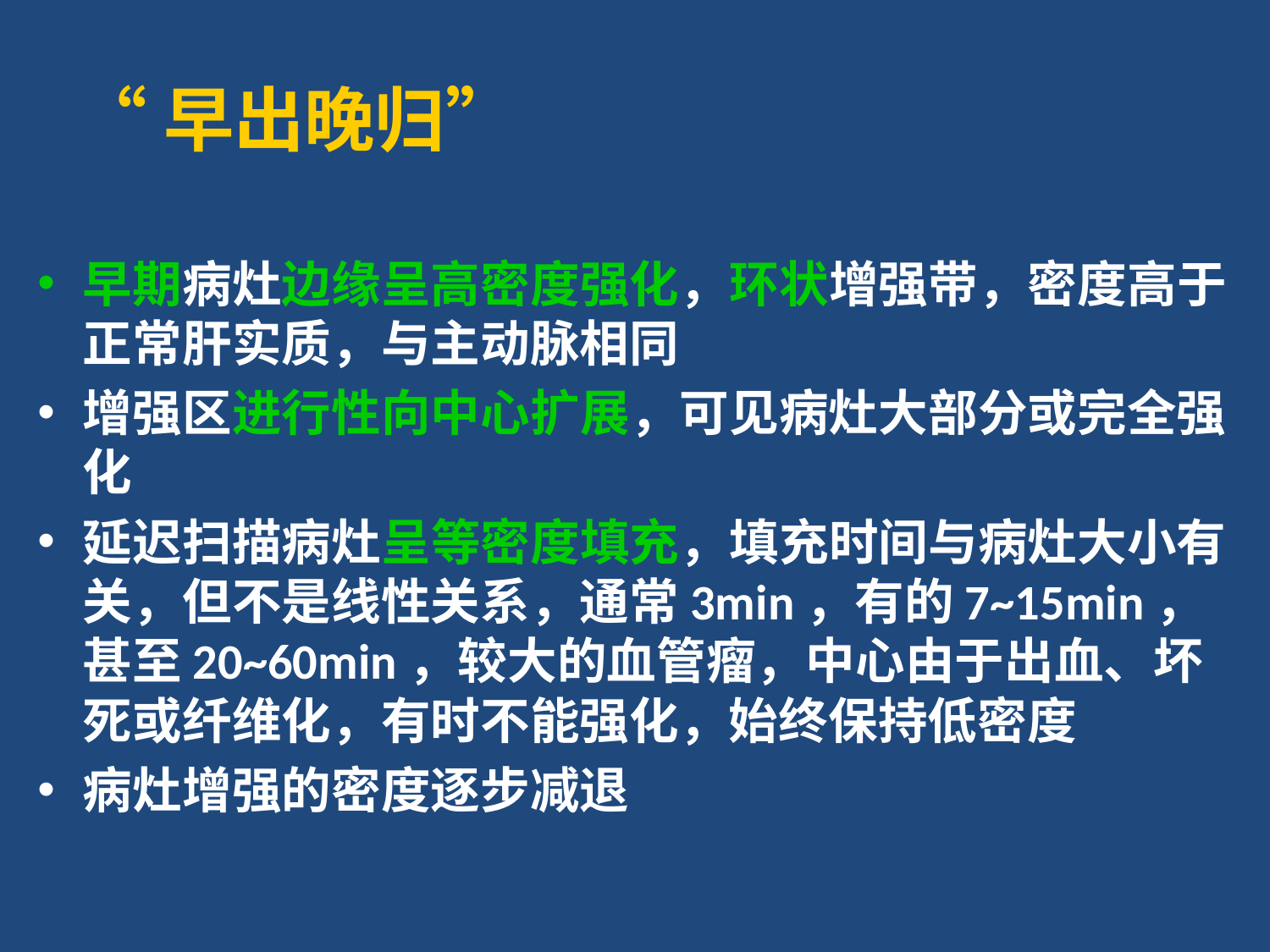

# “早出晚归”

早期病灶边缘呈高密度强化，环状增强带，密度高于正常肝实质，与主动脉相同
增强区进行性向中心扩展，可见病灶大部分或完全强化
延迟扫描病灶呈等密度填充，填充时间与病灶大小有关，但不是线性关系，通常3min，有的7~15min，甚至20~60min，较大的血管瘤，中心由于出血、坏死或纤维化，有时不能强化，始终保持低密度
病灶增强的密度逐步减退